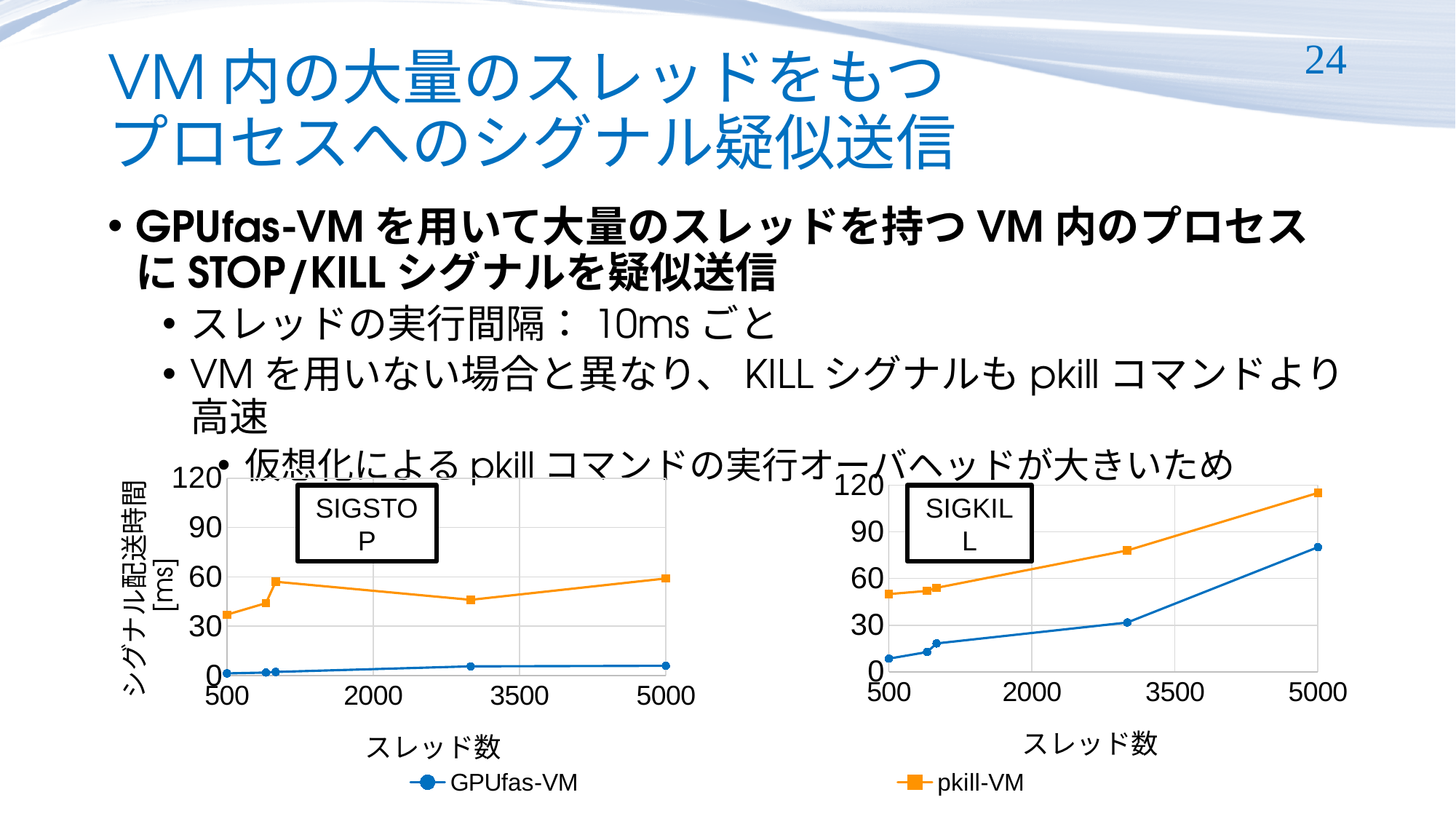

# VM内の大量のスレッドをもつ プロセスへのシグナル疑似送信
24
GPUfas-VMを用いて大量のスレッドを持つVM内のプロセスにSTOP/KILLシグナルを疑似送信
スレッドの実行間隔：10msごと
VMを用いない場合と異なり、KILLシグナルもpkillコマンドより高速
仮想化によるpkillコマンドの実行オーバヘッドが大きいため

### Chart

| Category | GPUfas-VM | pkill-VM |
|---|---|---|

### Chart

| Category | GPUfas-VM | pkill-VM |
|---|---|---|
SIGSTOP
SIGKILL